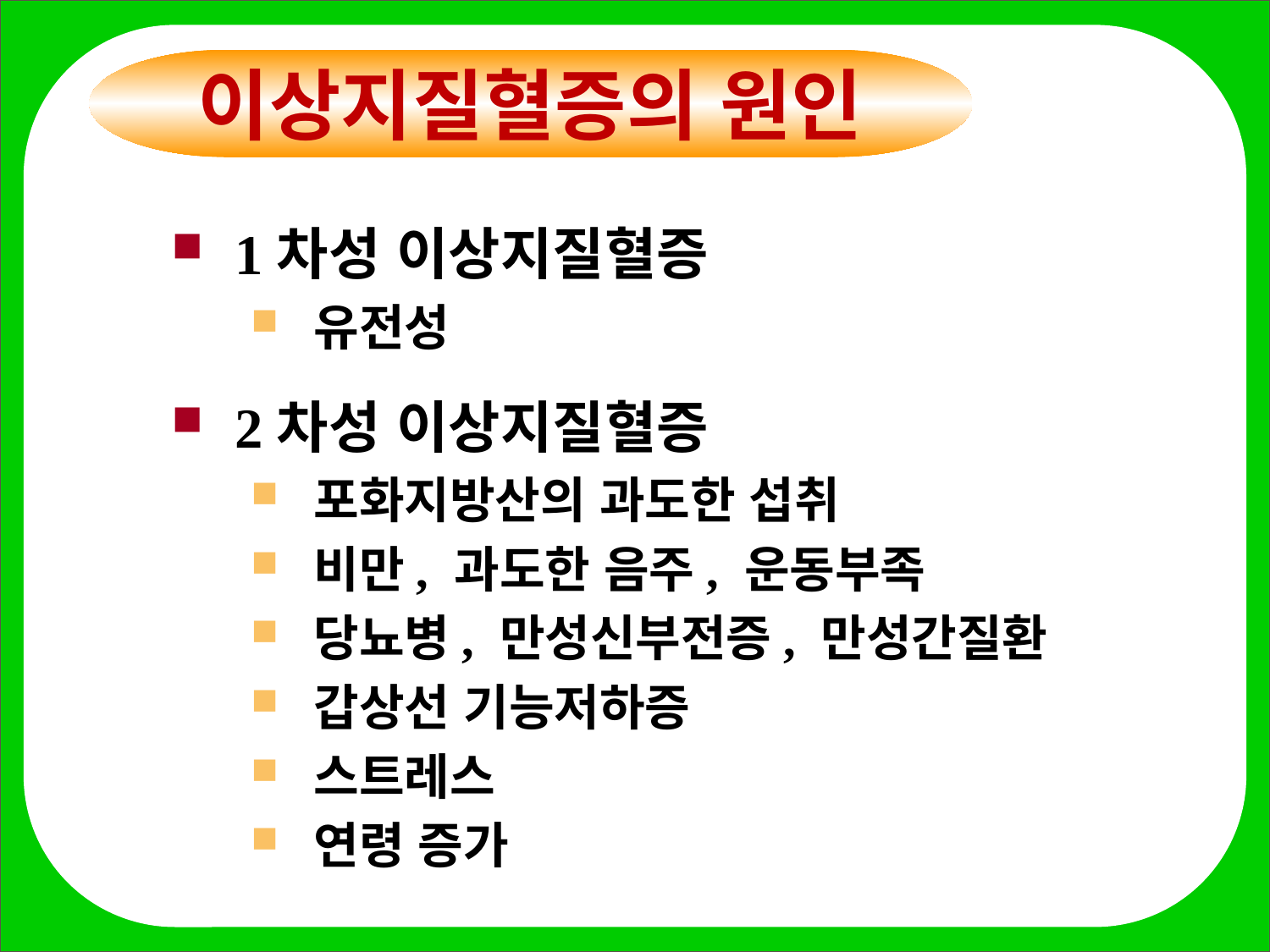

이상지질혈증의 원인

1차성 이상지질혈증
유전성

2차성 이상지질혈증
포화지방산의 과도한 섭취
비만, 과도한 음주, 운동부족
당뇨병, 만성신부전증, 만성간질환
갑상선 기능저하증
스트레스
연령 증가